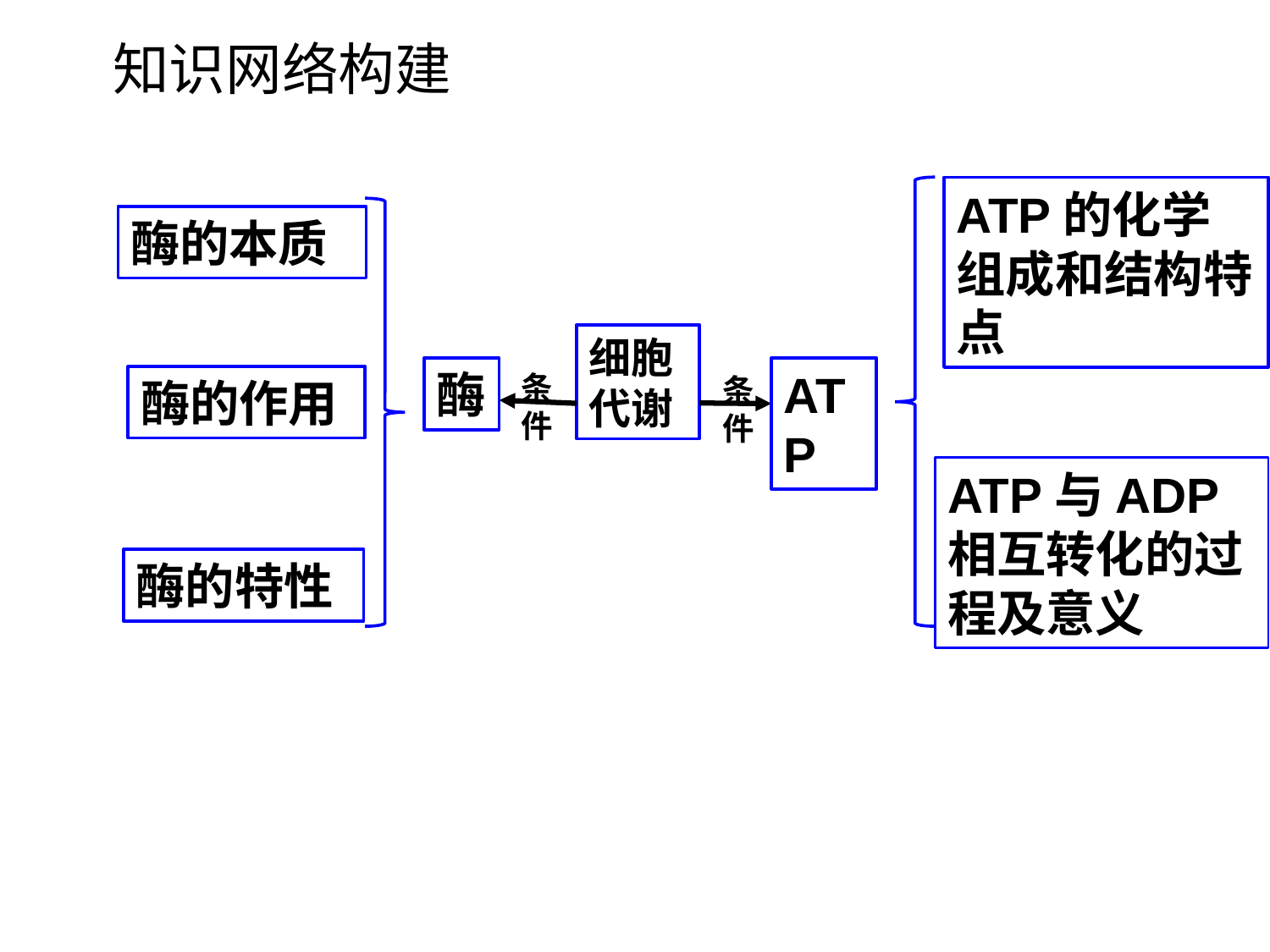

知识网络构建

ATP的化学组成和结构特点

酶的本质
细胞代谢
酶
ATP
条件
条件
酶的作用

ATP与ADP相互转化的过程及意义
酶的特性